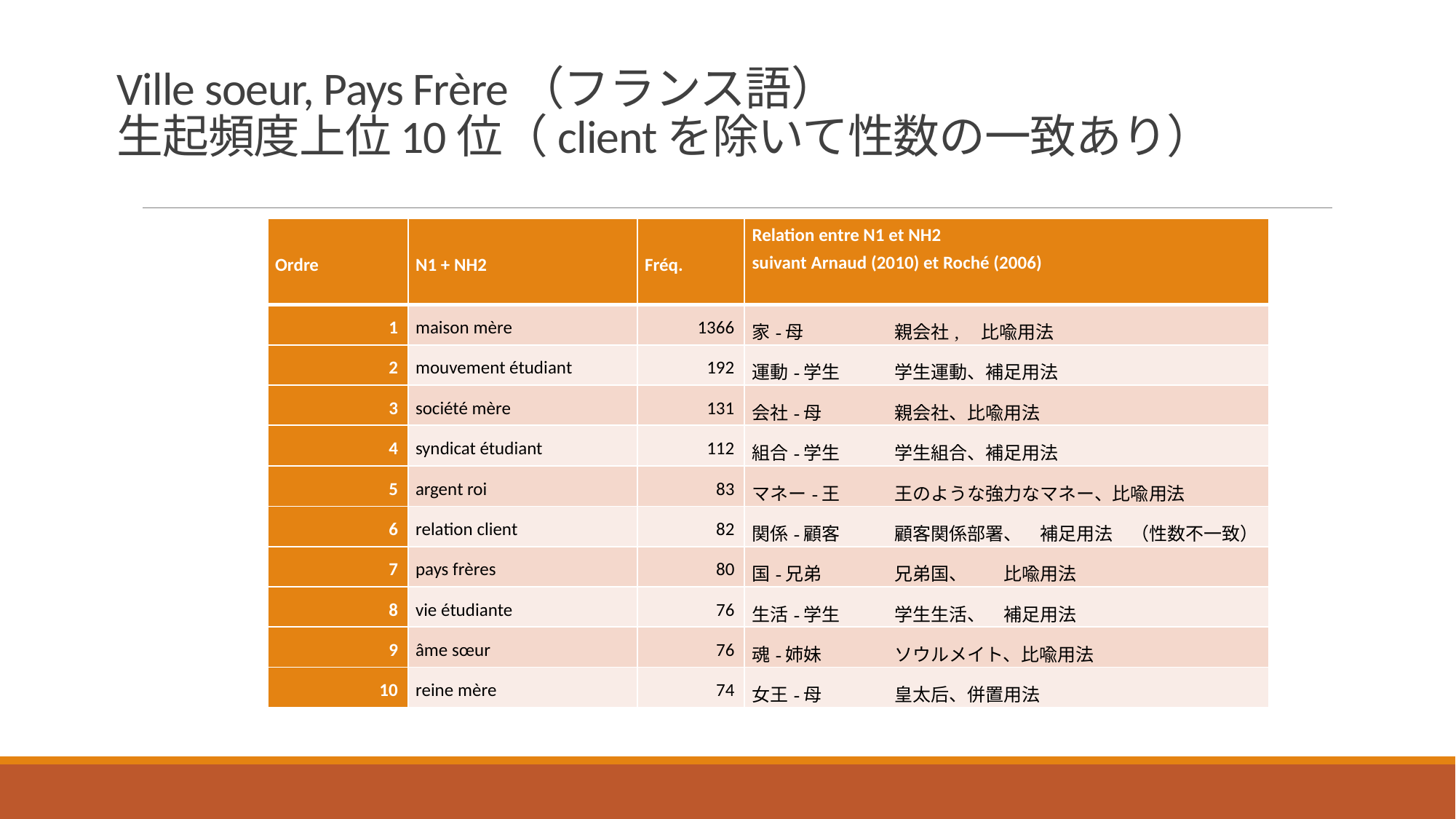

# Ville soeur, Pays Frère（フランス語） 生起頻度上位10位（clientを除いて性数の一致あり）
| Ordre | N1 + NH2 | Fréq. | Relation entre N1 et NH2 suivant Arnaud (2010) et Roché (2006) |
| --- | --- | --- | --- |
| 1 | maison mère | 1366 | 家-母　　　　　親会社,　比喩用法 |
| 2 | mouvement étudiant | 192 | 運動-学生　　　学生運動、補足用法 |
| 3 | société mère | 131 | 会社-母　　　　親会社、比喩用法 |
| 4 | syndicat étudiant | 112 | 組合-学生　　　学生組合、補足用法 |
| 5 | argent roi | 83 | マネー-王　　　王のような強力なマネー、比喩用法 |
| 6 | relation client | 82 | 関係-顧客　　　顧客関係部署、　補足用法　（性数不一致） |
| 7 | pays frères | 80 | 国-兄弟　　　　兄弟国、　　比喩用法 |
| 8 | vie étudiante | 76 | 生活-学生　　　学生生活、　補足用法 |
| 9 | âme sœur | 76 | 魂-姉妹　　　　ソウルメイト、比喩用法 |
| 10 | reine mère | 74 | 女王-母　　　　皇太后、併置用法 |